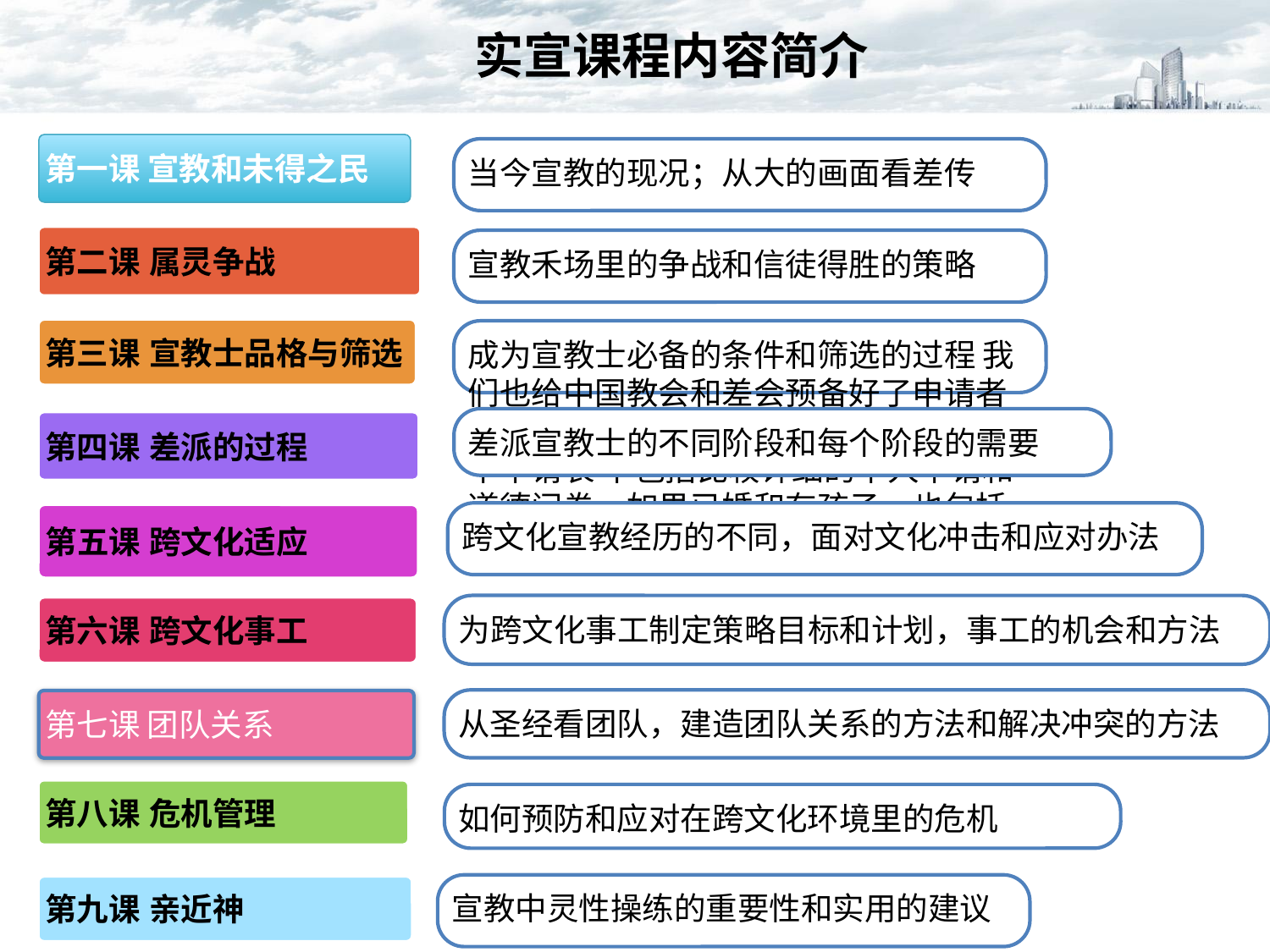

实宣课程内容简介
第一课 宣教和未得之民
第二课 属灵争战
第三课 宣教士品格与筛选
第四课 差派的过程
第五课 跨文化适应
第六课 跨文化事工
第七课 团队关系
当今宣教的现况；从大的画面看差传
宣教禾场里的争战和信徒得胜的策略
成为宣教士必备的条件和筛选的过程 我们也给中国教会和差会预备好了申请者填写的申请和推荐表格及面谈问卷，其中申请表 中包括比较详细的个人申请和道德问卷，如果已婚和有孩子，也包括婚姻和孩子的问卷。
差派宣教士的不同阶段和每个阶段的需要
跨文化宣教经历的不同，面对文化冲击和应对办法
为跨文化事工制定策略目标和计划，事工的机会和方法
从圣经看团队，建造团队关系的方法和解决冲突的方法
第八课 危机管理
如何预防和应对在跨文化环境里的危机
宣教中灵性操练的重要性和实用的建议
第九课 亲近神